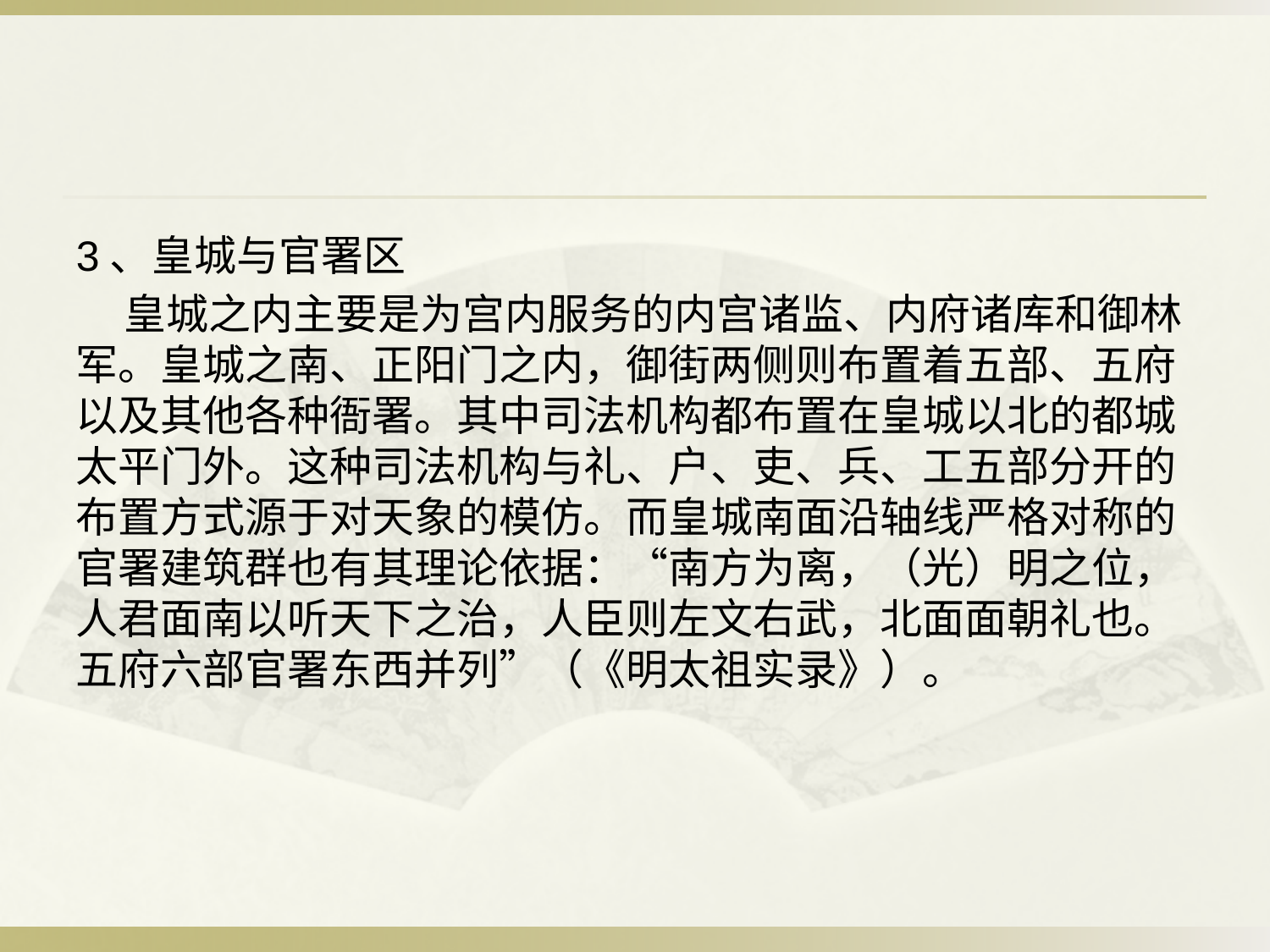

3、皇城与官署区
    皇城之内主要是为宫内服务的内宫诸监、内府诸库和御林军。皇城之南、正阳门之内，御街两侧则布置着五部、五府以及其他各种衙署。其中司法机构都布置在皇城以北的都城太平门外。这种司法机构与礼、户、吏、兵、工五部分开的布置方式源于对天象的模仿。而皇城南面沿轴线严格对称的官署建筑群也有其理论依据：“南方为离，（光）明之位，人君面南以听天下之治，人臣则左文右武，北面面朝礼也。五府六部官署东西并列”（《明太祖实录》）。